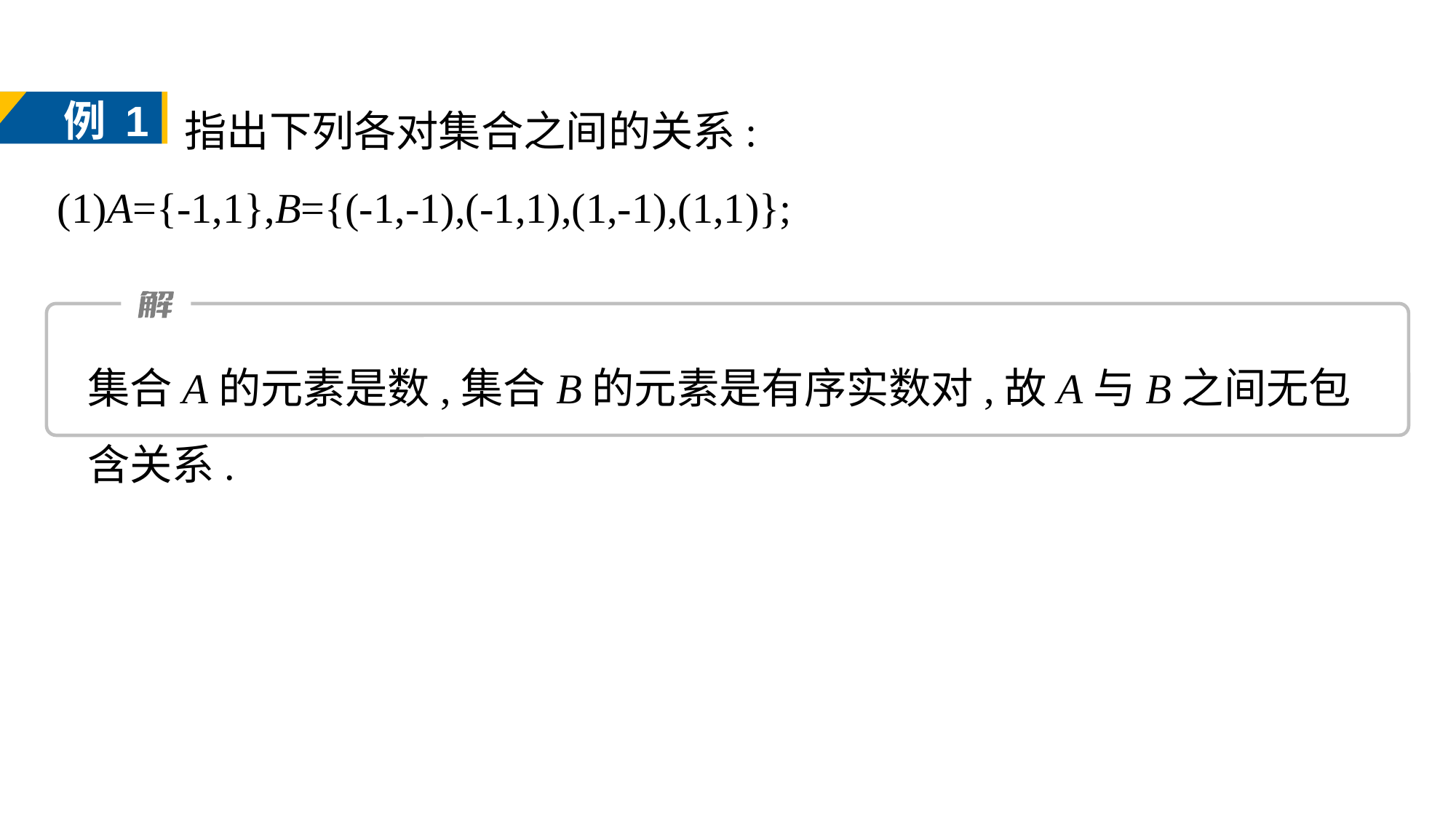

指出下列各对集合之间的关系:
(1)A={-1,1},B={(-1,-1),(-1,1),(1,-1),(1,1)};
例 1

集合A的元素是数,集合B的元素是有序实数对,故A与B之间无包含关系.